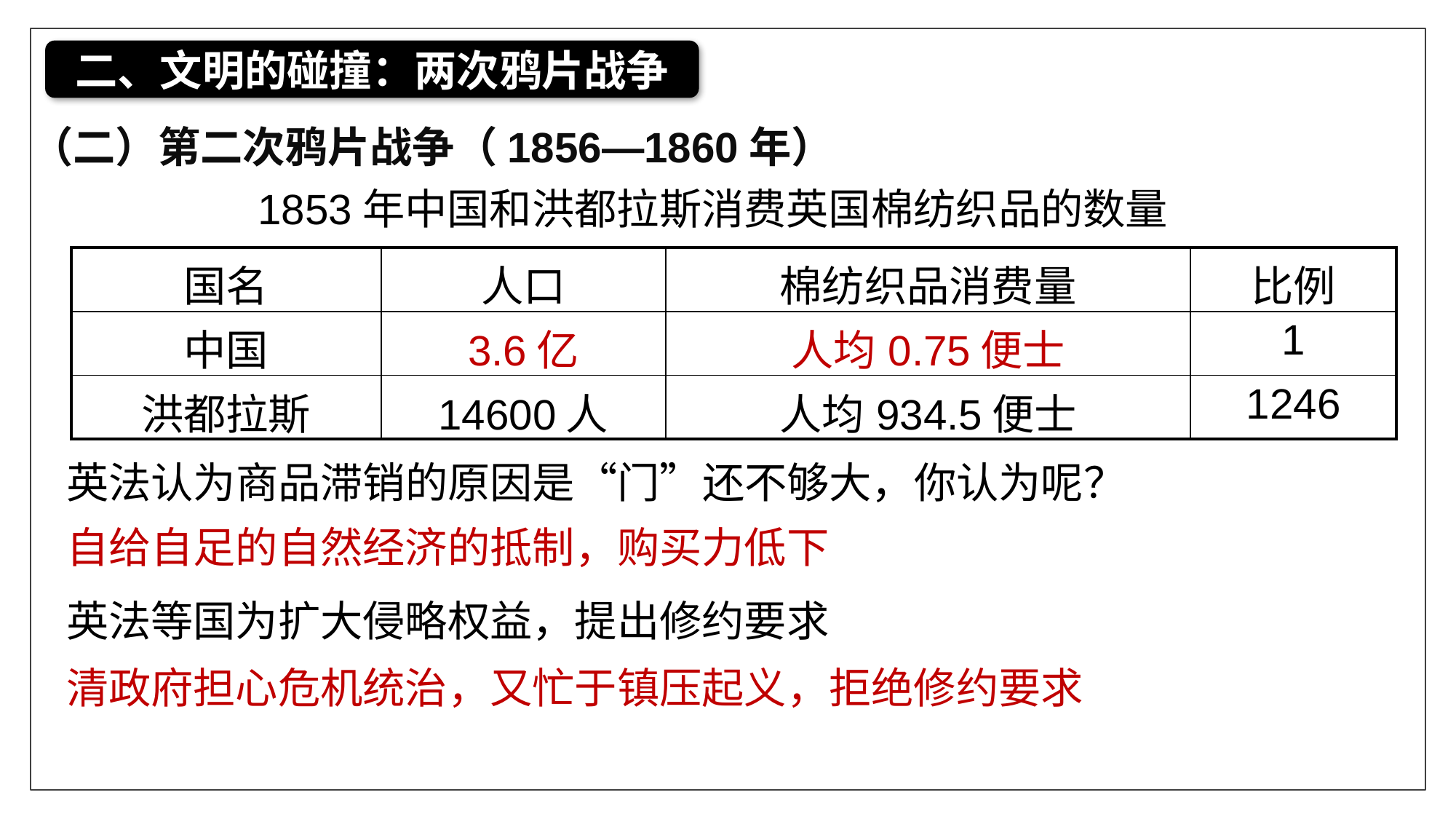

二、文明的碰撞：两次鸦片战争
（二）第二次鸦片战争（1856—1860年）
1853年中国和洪都拉斯消费英国棉纺织品的数量
| 国名 | 人口 | 棉纺织品消费量 | 比例 |
| --- | --- | --- | --- |
| 中国 | 3.6亿 | 人均0.75便士 | 1 |
| 洪都拉斯 | 14600人 | 人均934.5便士 | 1246 |
英法认为商品滞销的原因是“门”还不够大，你认为呢？
自给自足的自然经济的抵制，购买力低下
英法等国为扩大侵略权益，提出修约要求
清政府担心危机统治，又忙于镇压起义，拒绝修约要求